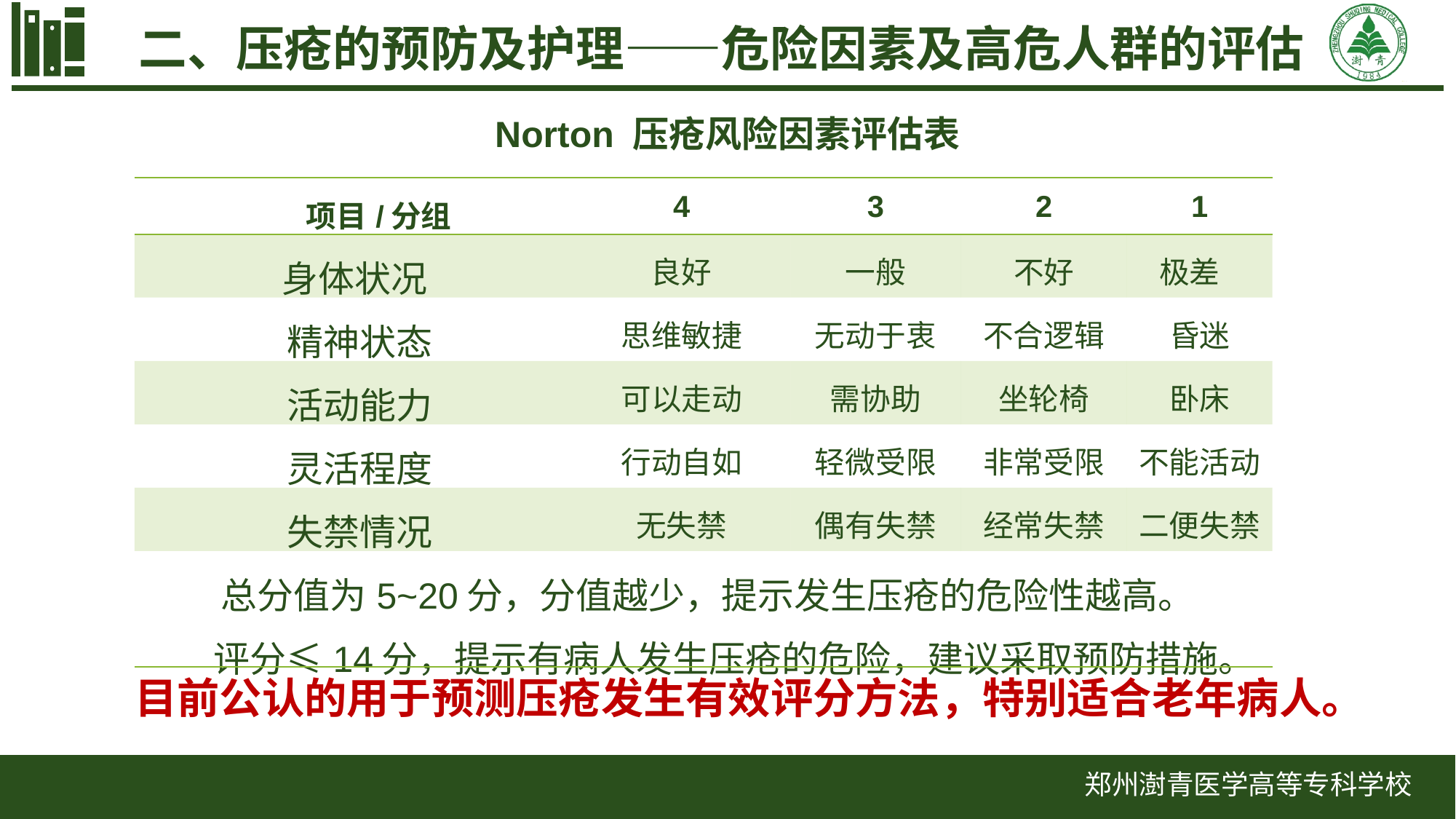

二、压疮的预防及护理——危险因素及高危人群的评估
Norton 压疮风险因素评估表
| 项目/分组 | 4 | 3 | 2 | 1 |
| --- | --- | --- | --- | --- |
| 身体状况 | 良好 | 一般 | 不好 | 极差 |
| 精神状态 | 思维敏捷 | 无动于衷 | 不合逻辑 | 昏迷 |
| 活动能力 | 可以走动 | 需协助 | 坐轮椅 | 卧床 |
| 灵活程度 | 行动自如 | 轻微受限 | 非常受限 | 不能活动 |
| 失禁情况 | 无失禁 | 偶有失禁 | 经常失禁 | 二便失禁 |
| 总分值为5~20分，分值越少，提示发生压疮的危险性越高。 评分≤14分，提示有病人发生压疮的危险，建议采取预防措施。 |  |  |  |  |
目前公认的用于预测压疮发生有效评分方法，特别适合老年病人。
郑州澍青医学高等专科学校